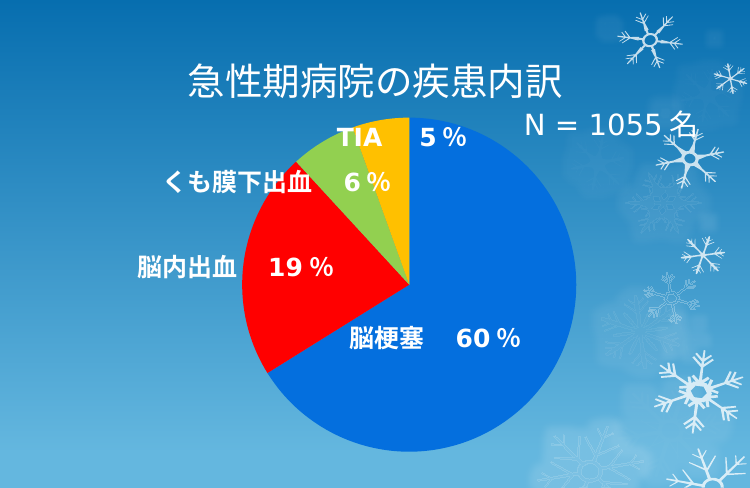

# 急性期病院の疾患内訳
N = 1055名

### Chart

| Category |  |
|---|---|
| 　脳梗塞 | 648.0 |
| 　脳内出血 | 216.0 |
| 　くも膜下出血 | 62.0 |
| 　TIA | 54.0 |
TIA　5％
くも膜下出血　6％
脳内出血　19％
脳梗塞　60％